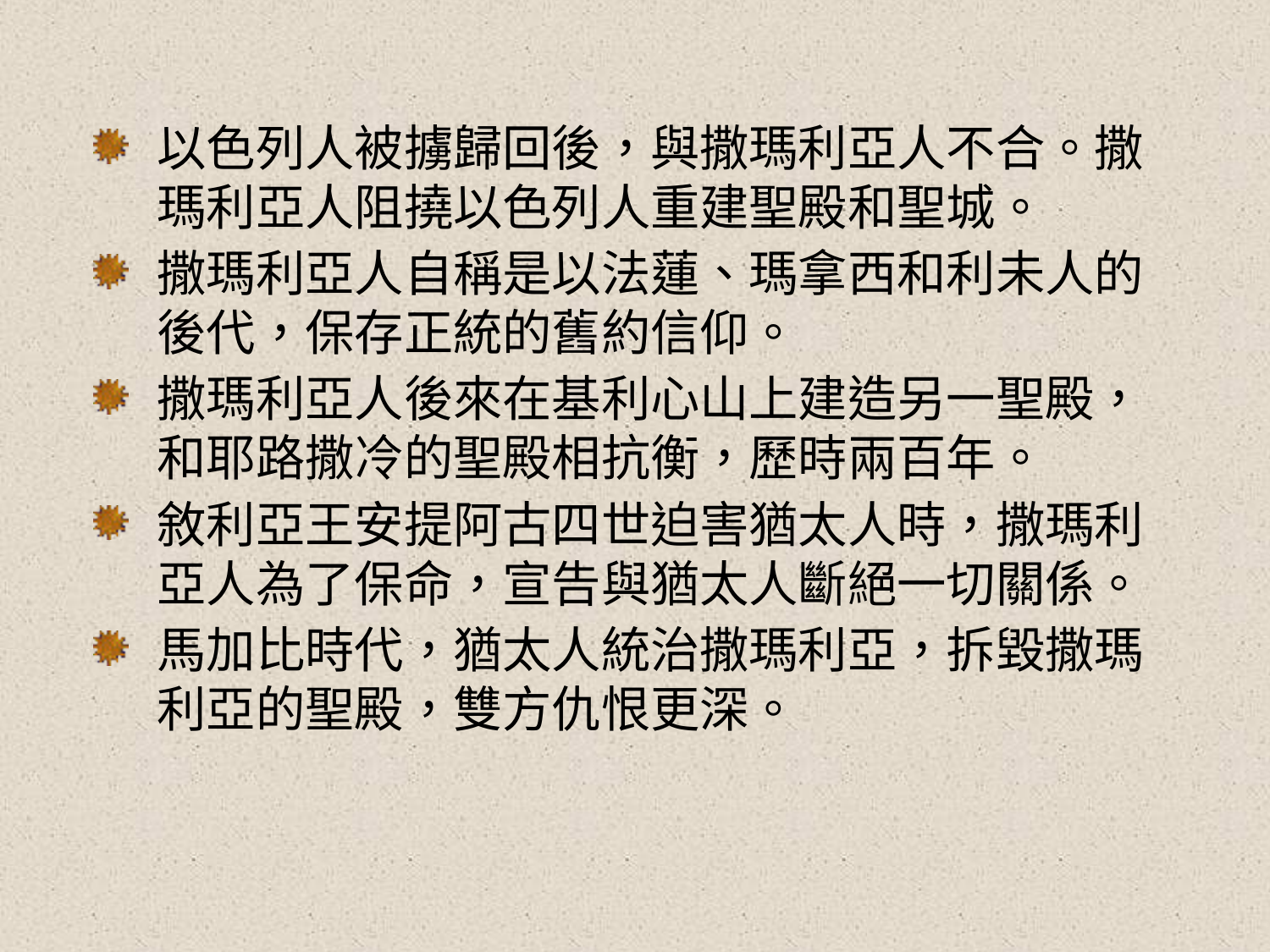

以色列人被擄歸回後，與撒瑪利亞人不合。撒瑪利亞人阻撓以色列人重建聖殿和聖城。
撒瑪利亞人自稱是以法蓮、瑪拿西和利未人的後代，保存正統的舊約信仰。
撒瑪利亞人後來在基利心山上建造另一聖殿，和耶路撒冷的聖殿相抗衡，歷時兩百年。
敘利亞王安提阿古四世迫害猶太人時，撒瑪利亞人為了保命，宣告與猶太人斷絕一切關係。
馬加比時代，猶太人統治撒瑪利亞，拆毀撒瑪利亞的聖殿，雙方仇恨更深。